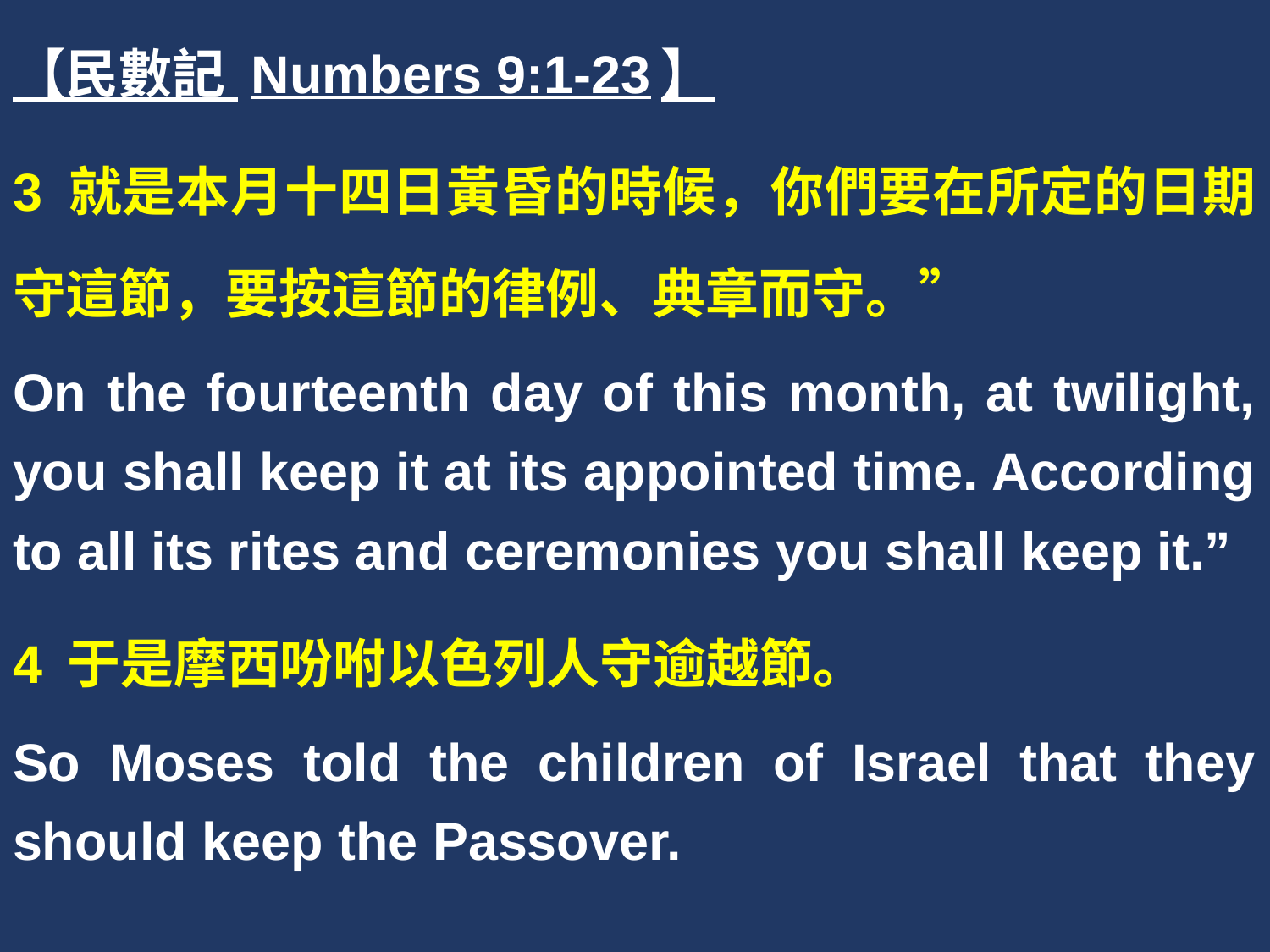

【民數記 Numbers 9:1-23】
3 就是本月十四日黃昏的時候，你們要在所定的日期守這節，要按這節的律例、典章而守。”
On the fourteenth day of this month, at twilight, you shall keep it at its appointed time. According to all its rites and ceremonies you shall keep it.”
4 于是摩西吩咐以色列人守逾越節。
So Moses told the children of Israel that they should keep the Passover.